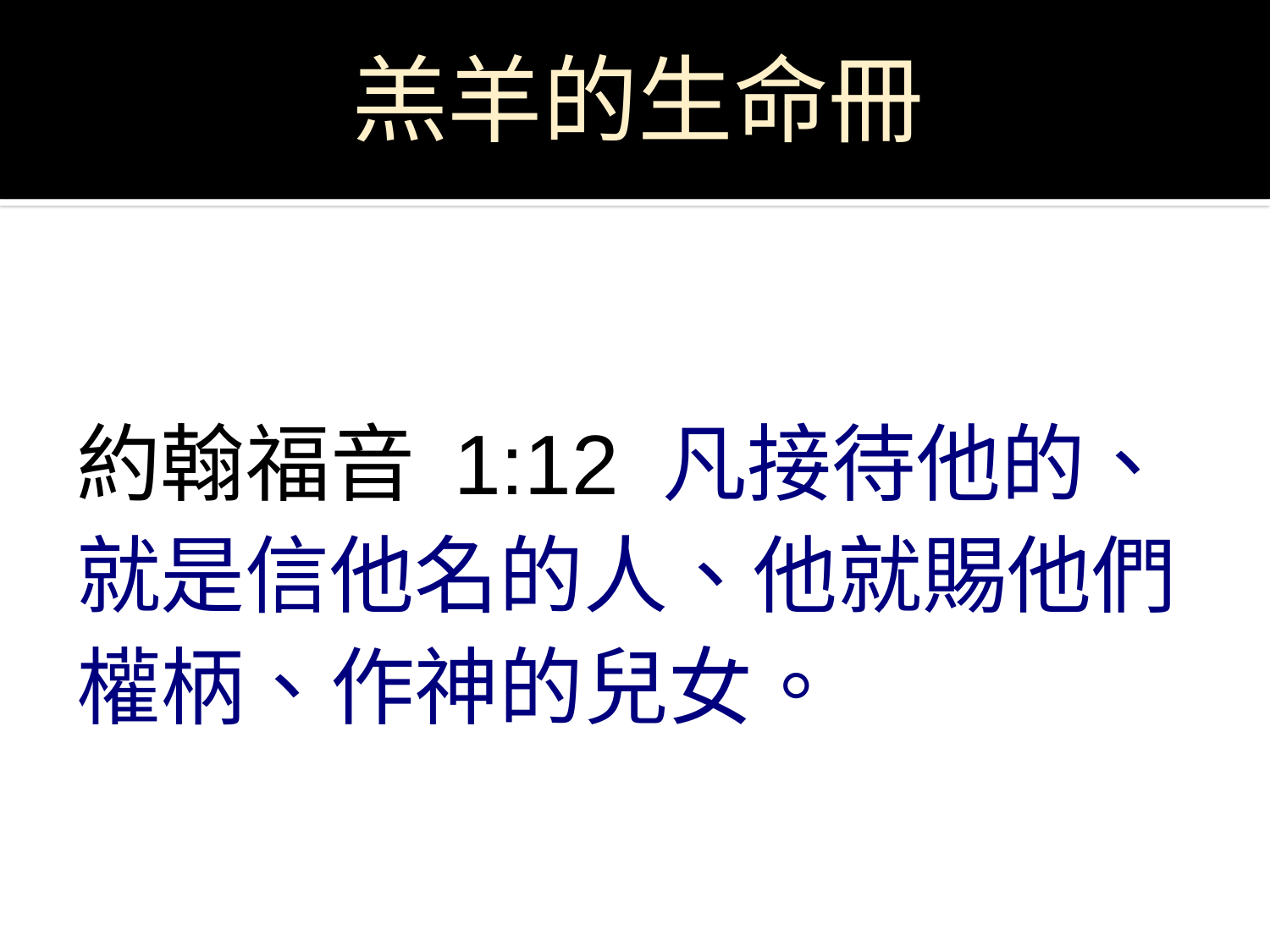

# 羔羊的生命冊
約翰福音 1:12 凡接待他的、就是信他名的人、他就賜他們權柄、作神的兒女。